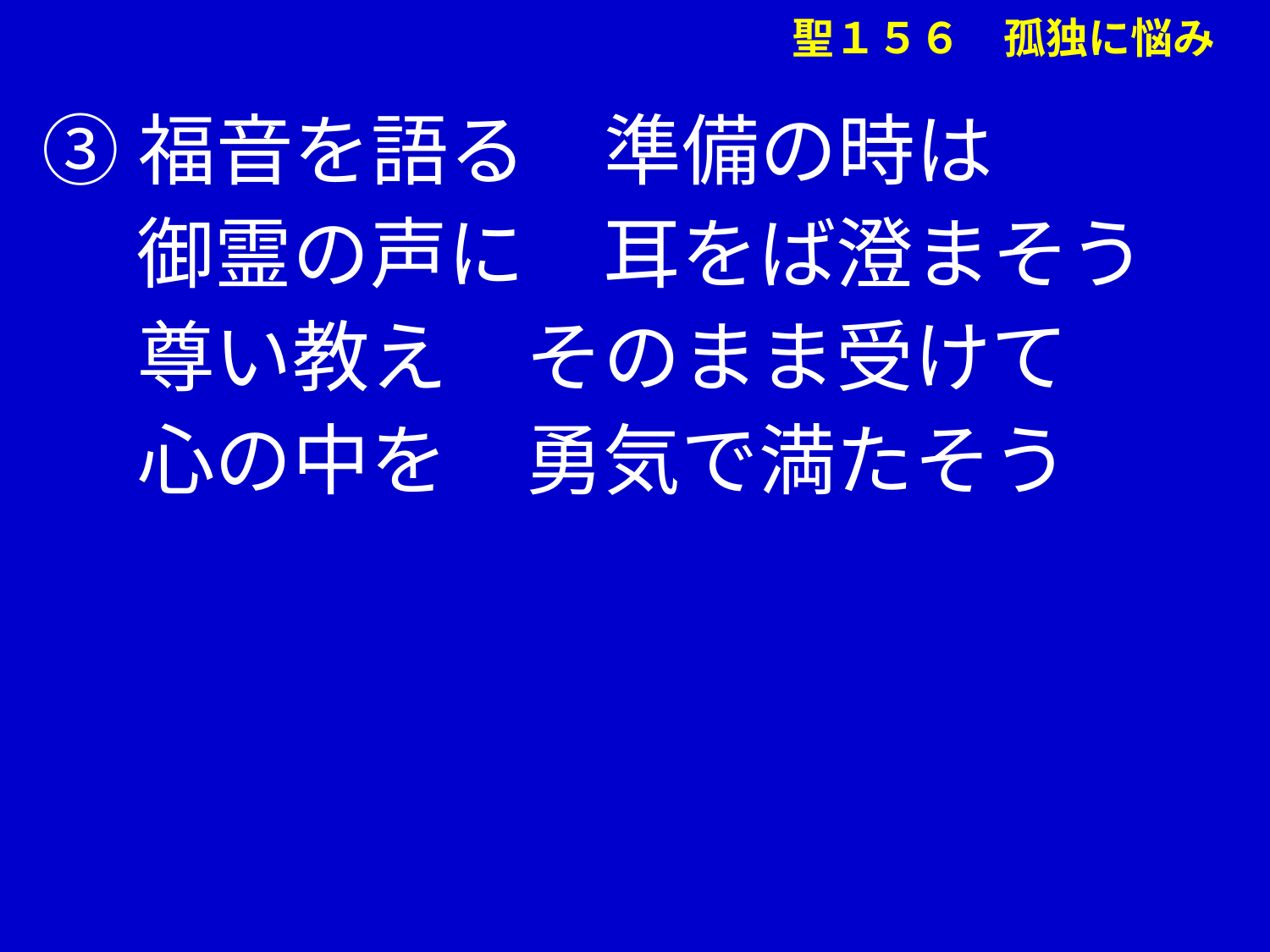

③福音を語る　準備の時は
　 御霊の声に　耳をば澄まそう
　 尊い教え　そのまま受けて
　 心の中を　勇気で満たそう

聖１５６　孤独に悩み